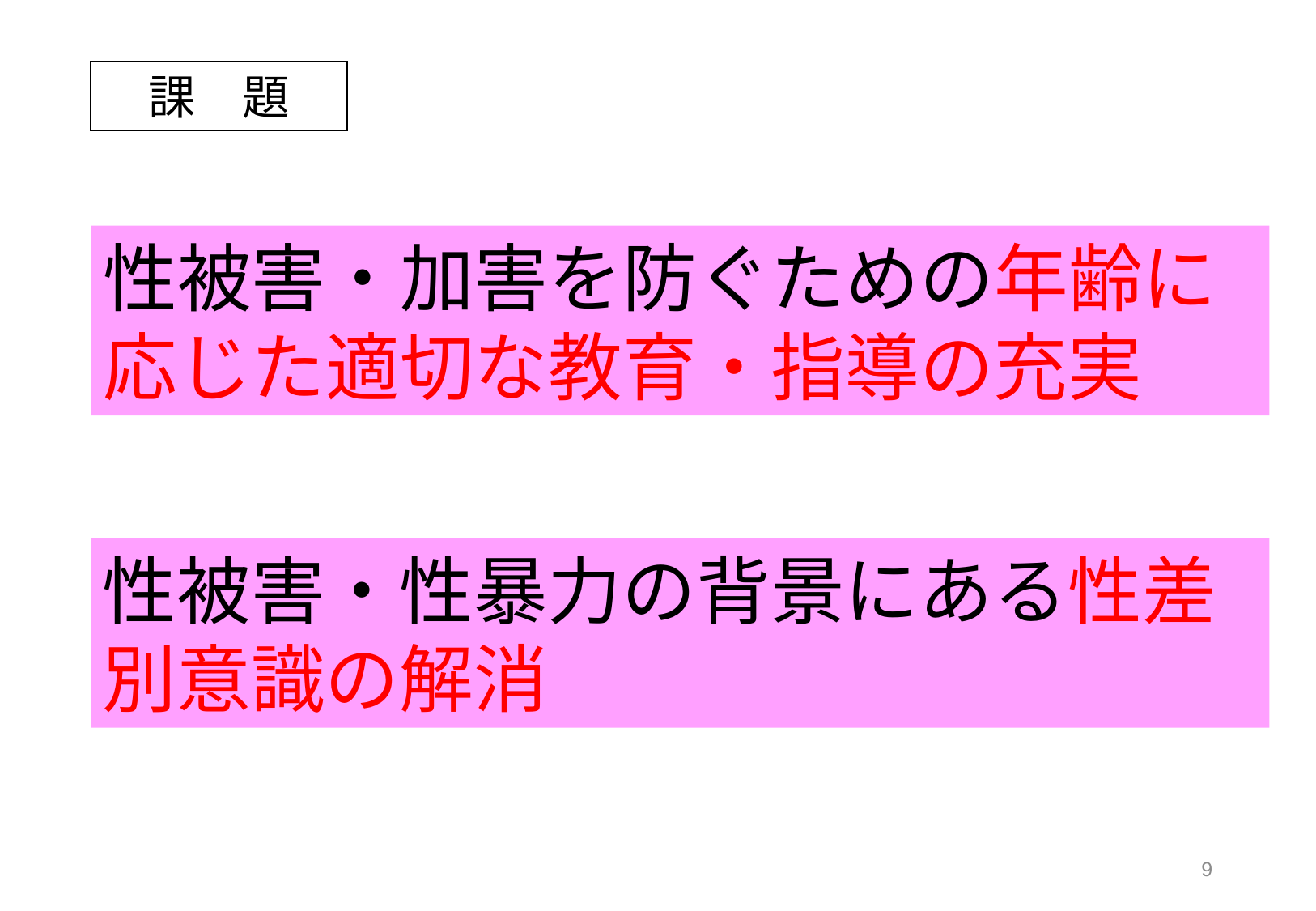

課　題
性被害・加害を防ぐための年齢に応じた適切な教育・指導の充実
性被害・性暴力の背景にある性差別意識の解消
9